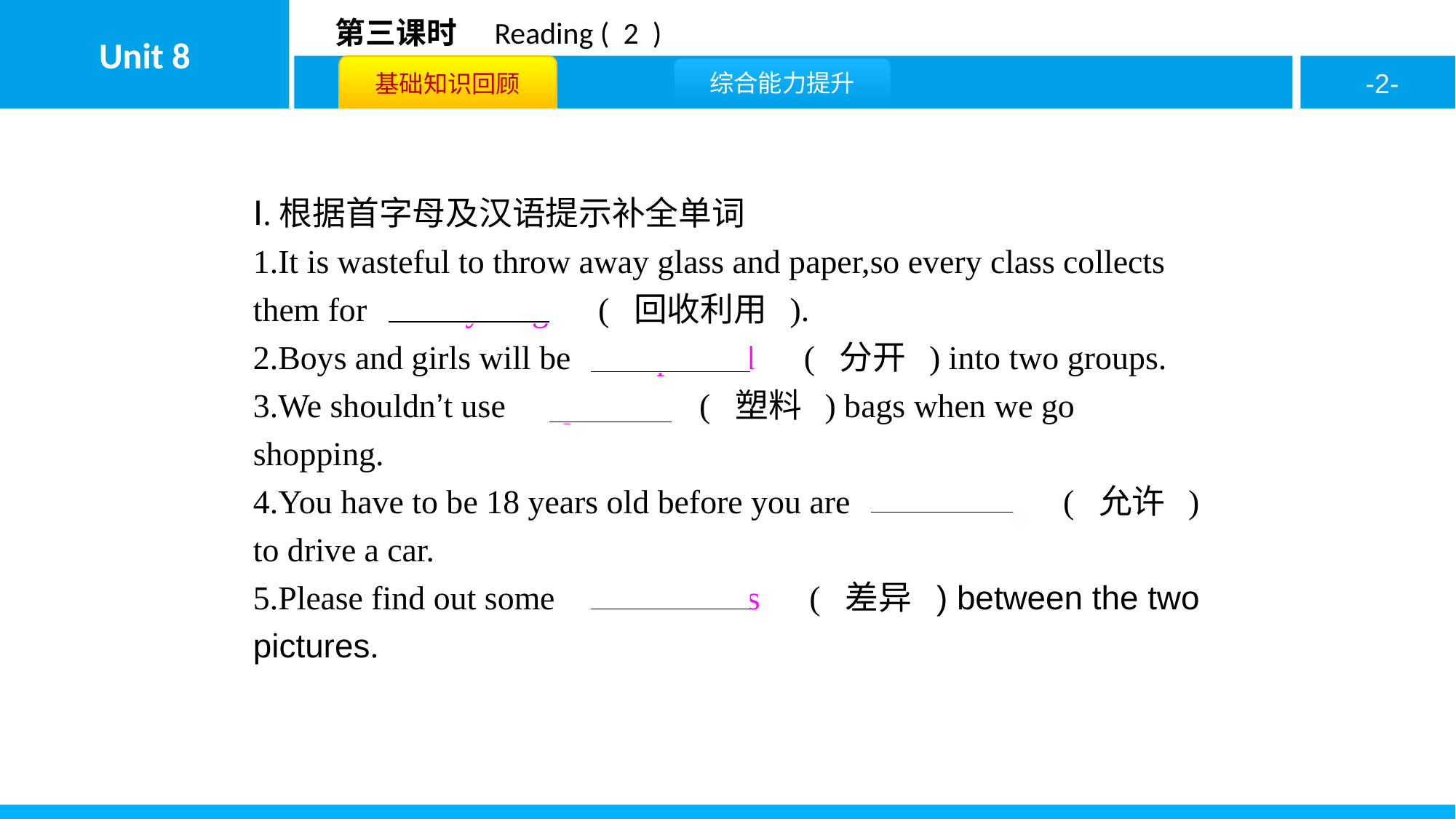

Ⅰ.根据首字母及汉语提示补全单词
1.It is wasteful to throw away glass and paper,so every class collects them for 　recycling　(  回收利用  ).
2.Boys and girls will be 　separated　(  分开  ) into two groups.
3.We shouldn’t use 　plastic　(  塑料  ) bags when we go shopping.
4.You have to be 18 years old before you are 　allowed　(  允许  ) to drive a car.
5.Please find out some 　differences　(  差异  ) between the two pictures.